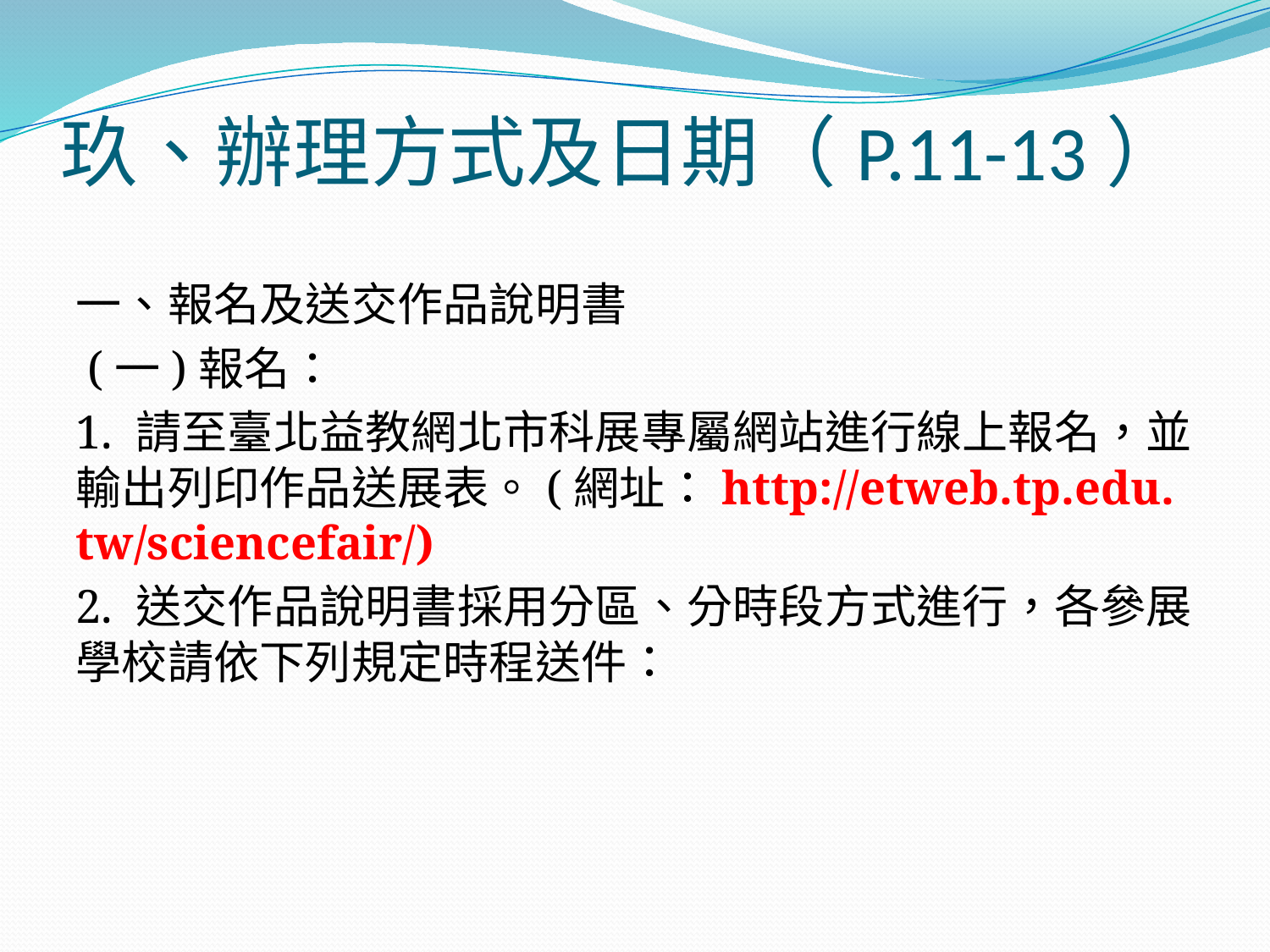

# 玖、辦理方式及日期（P.11-13）
一、報名及送交作品說明書
 (一)報名：
1. 請至臺北益教網北市科展專屬網站進行線上報名，並輸出列印作品送展表。(網址：http://etweb.tp.edu.tw/sciencefair/)
2. 送交作品說明書採用分區、分時段方式進行，各參展學校請依下列規定時程送件：